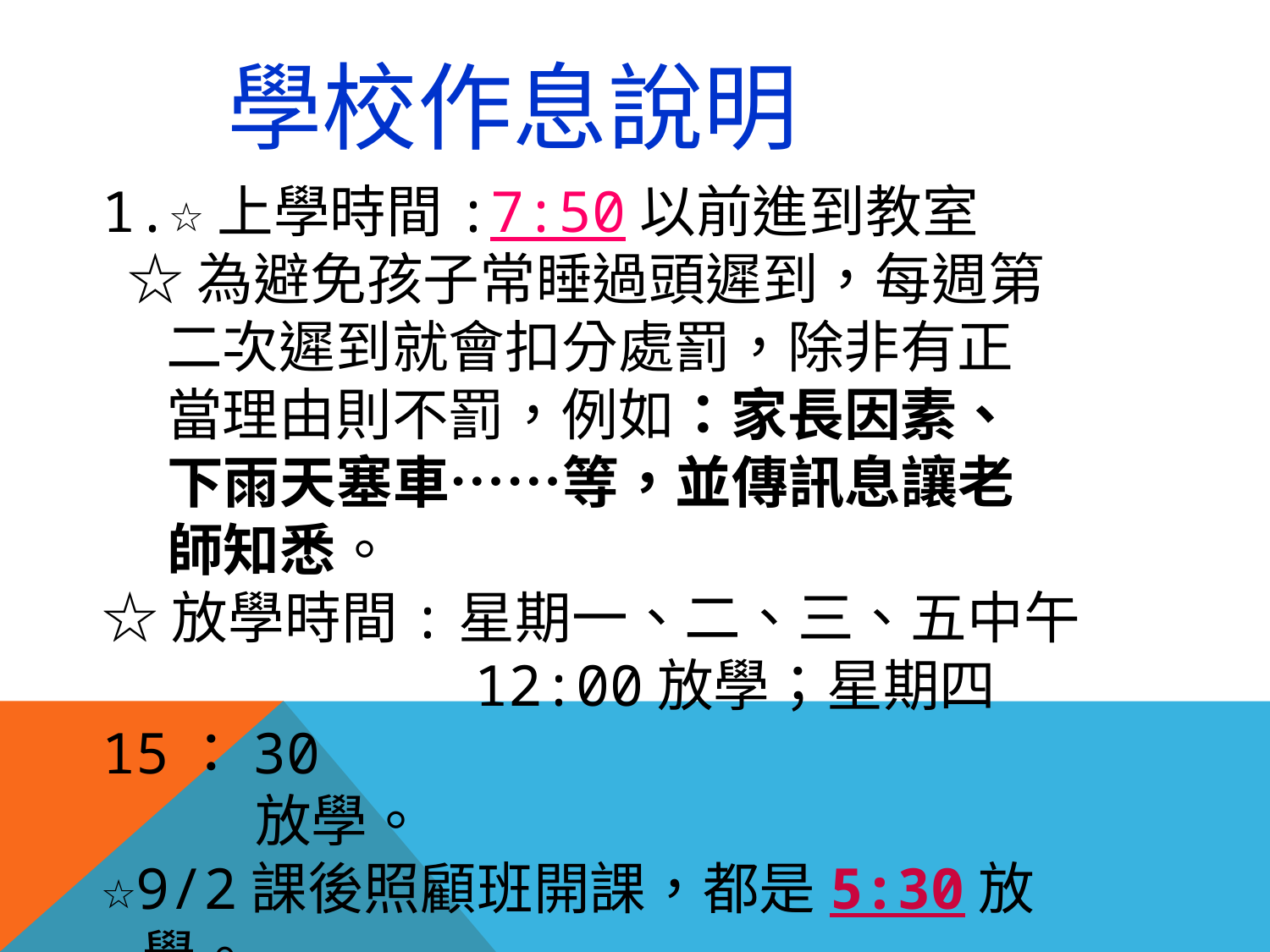

# 學校作息說明
1.☆上學時間:7:50以前進到教室
  ☆為避免孩子常睡過頭遲到，每週第
    二次遲到就會扣分處罰，除非有正
    當理由則不罰，例如：家長因素、
    下雨天塞車……等，並傳訊息讓老
    師知悉。
☆放學時間:星期一、二、三、五中午
           12:00放學；星期四15：30
           放學。
☆9/2課後照顧班開課，都是5:30放
  學。

2.每週四中午午休時間是12:30-13:05